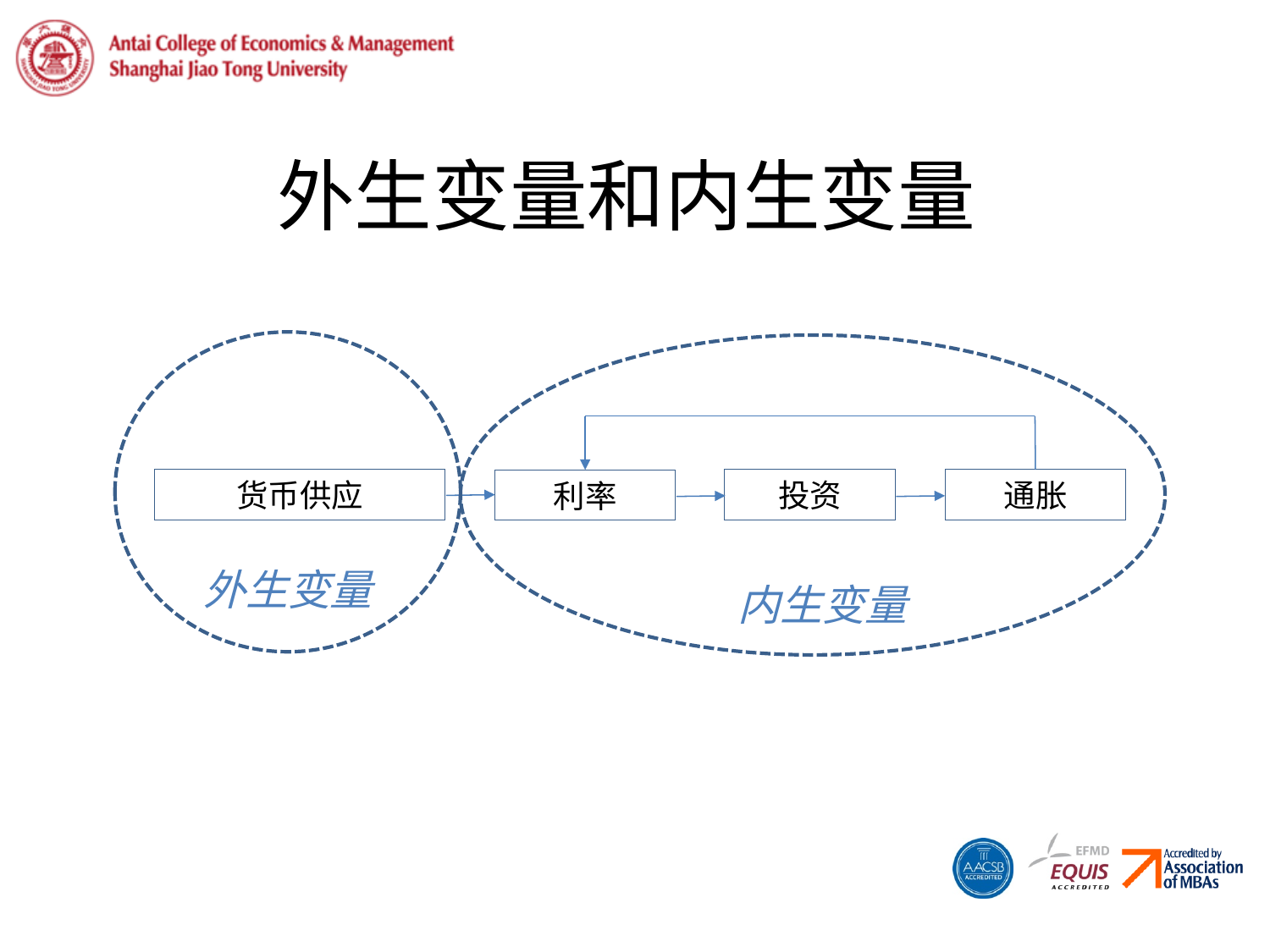

# 外生变量和内生变量

投资
通胀
货币供应
利率
外生变量
内生变量